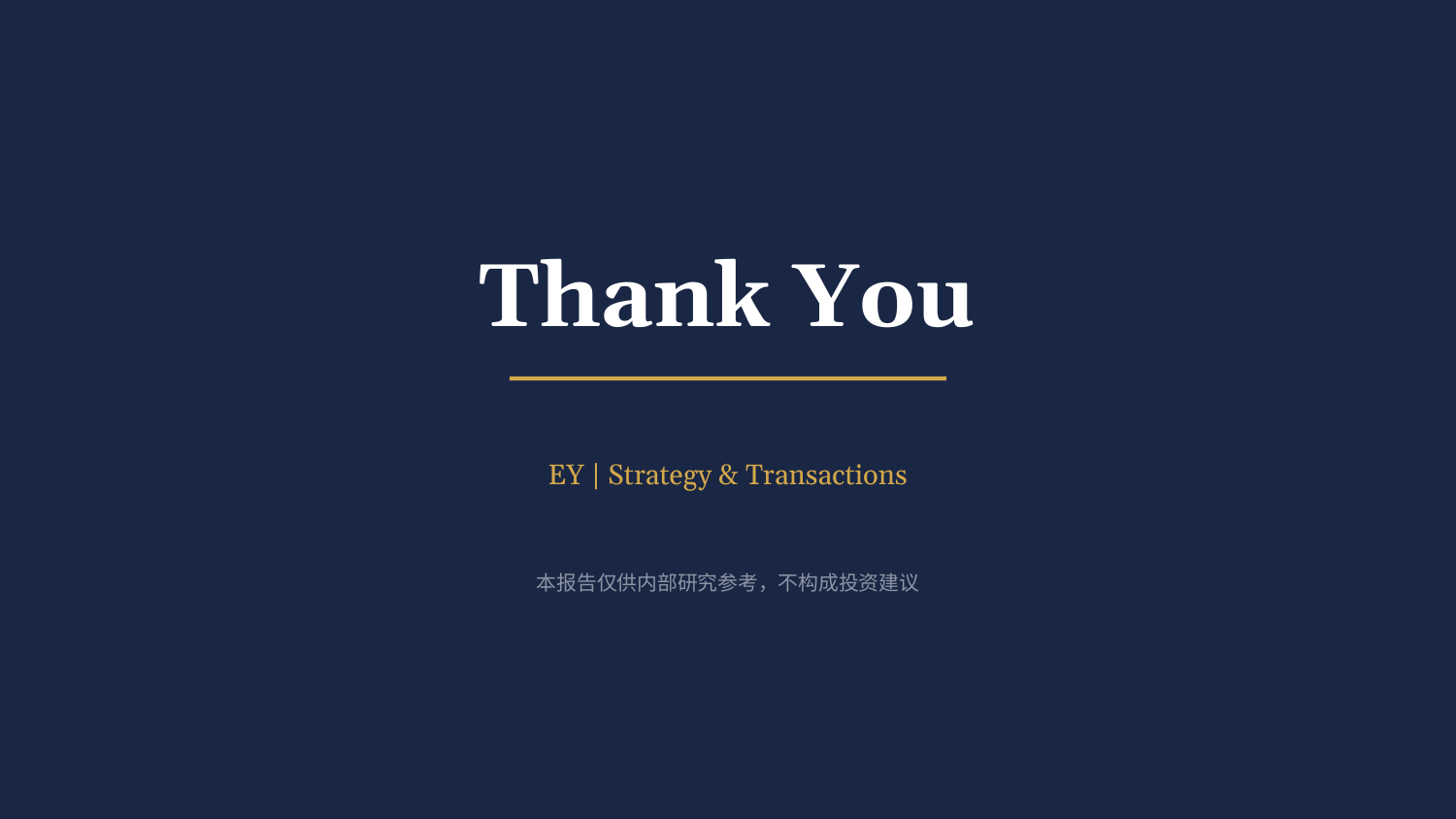

Thank You

EY | Strategy & Transactions
本报告仅供内部研究参考，不构成投资建议